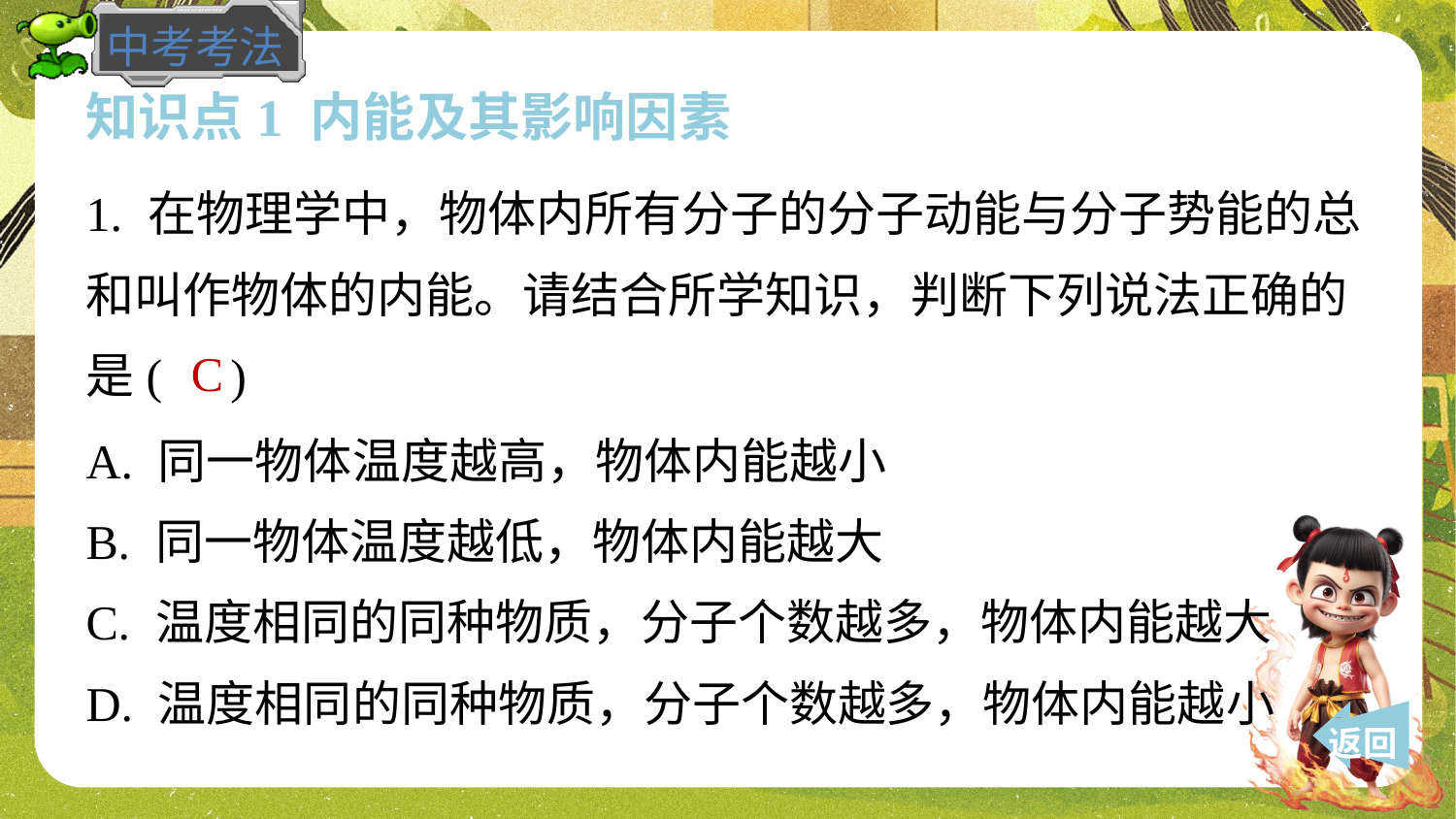

知识点1 内能及其影响因素
1. 在物理学中，物体内所有分子的分子动能与分子势能的总
和叫作物体的内能。请结合所学知识，判断下列说法正确的
是(     )
C
A. 同一物体温度越高，物体内能越小
B. 同一物体温度越低，物体内能越大
C. 温度相同的同种物质，分子个数越多，物体内能越大
D. 温度相同的同种物质，分子个数越多，物体内能越小
 返回